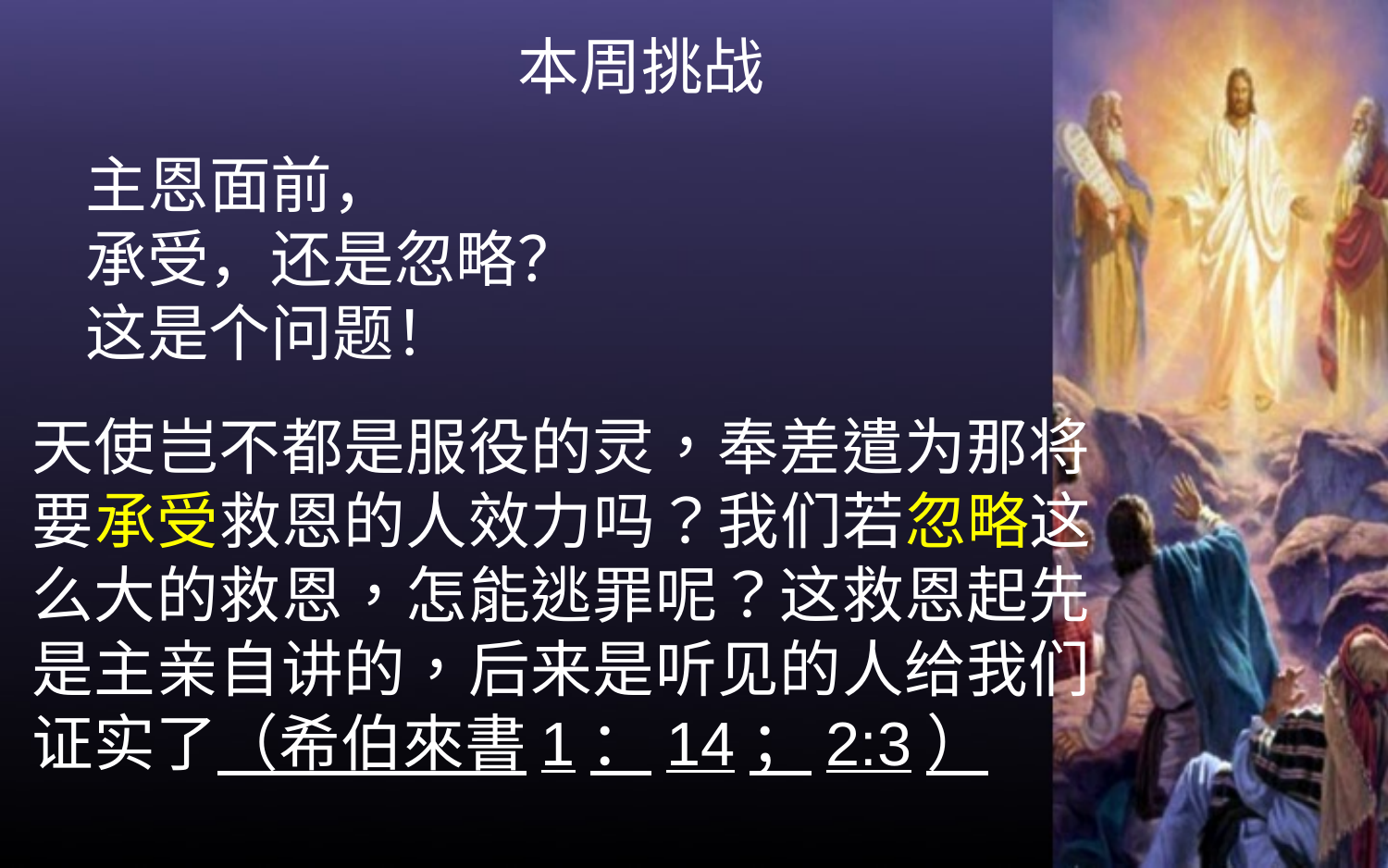

本周挑战
主恩面前，
承受，还是忽略？
这是个问题！
天使岂不都是服役的灵，奉差遣为那将要承受救恩的人效力吗？我们若忽略这么大的救恩，怎能逃罪呢？这救恩起先是主亲自讲的，后来是听见的人给我们证实了（希伯來書1：14；2:3）